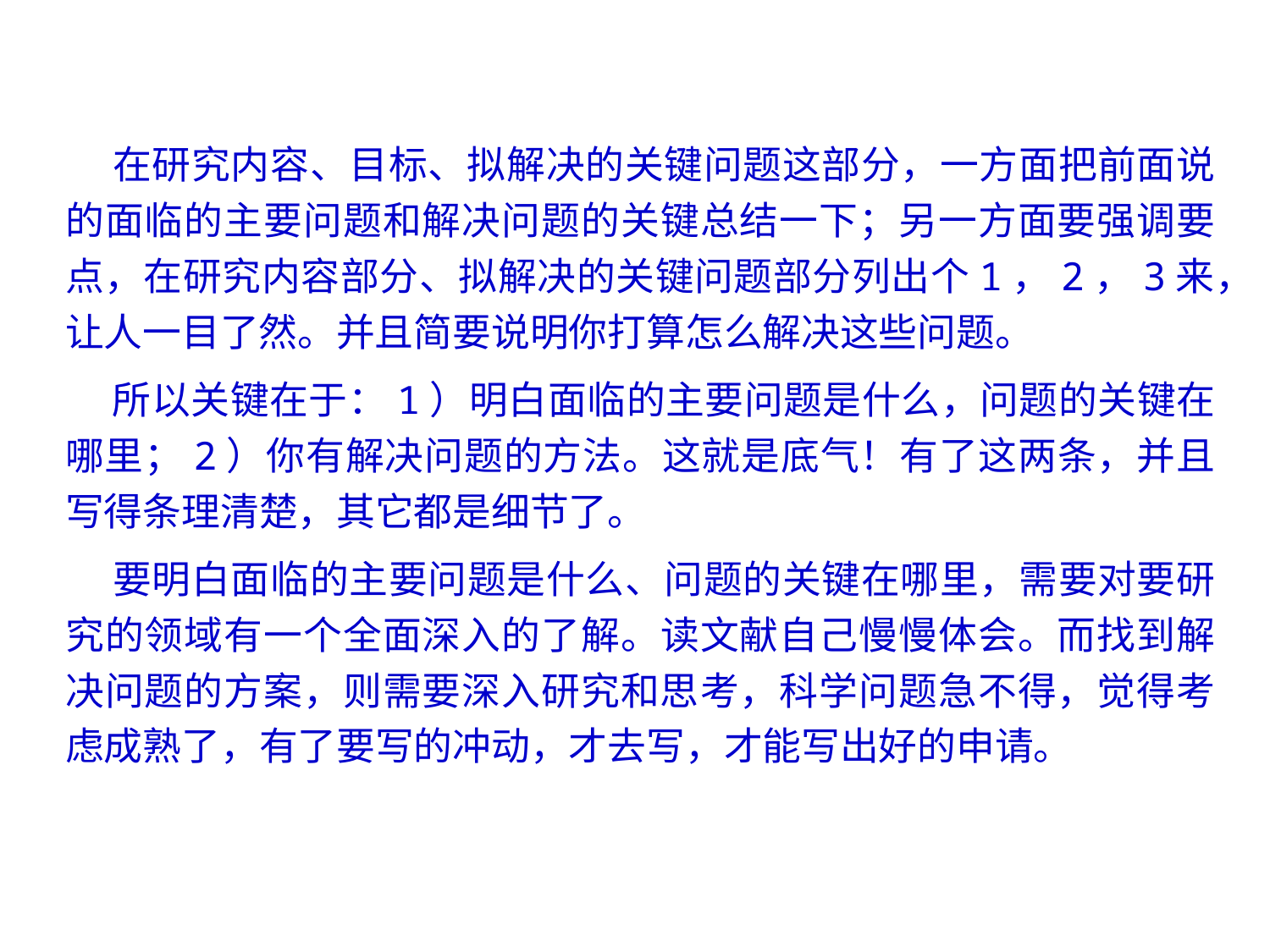

在研究内容、目标、拟解决的关键问题这部分，一方面把前面说的面临的主要问题和解决问题的关键总结一下；另一方面要强调要点，在研究内容部分、拟解决的关键问题部分列出个1，2，3来，让人一目了然。并且简要说明你打算怎么解决这些问题。
    所以关键在于：1）明白面临的主要问题是什么，问题的关键在哪里；2）你有解决问题的方法。这就是底气！有了这两条，并且写得条理清楚，其它都是细节了。
    要明白面临的主要问题是什么、问题的关键在哪里，需要对要研究的领域有一个全面深入的了解。读文献自己慢慢体会。而找到解决问题的方案，则需要深入研究和思考，科学问题急不得，觉得考虑成熟了，有了要写的冲动，才去写，才能写出好的申请。